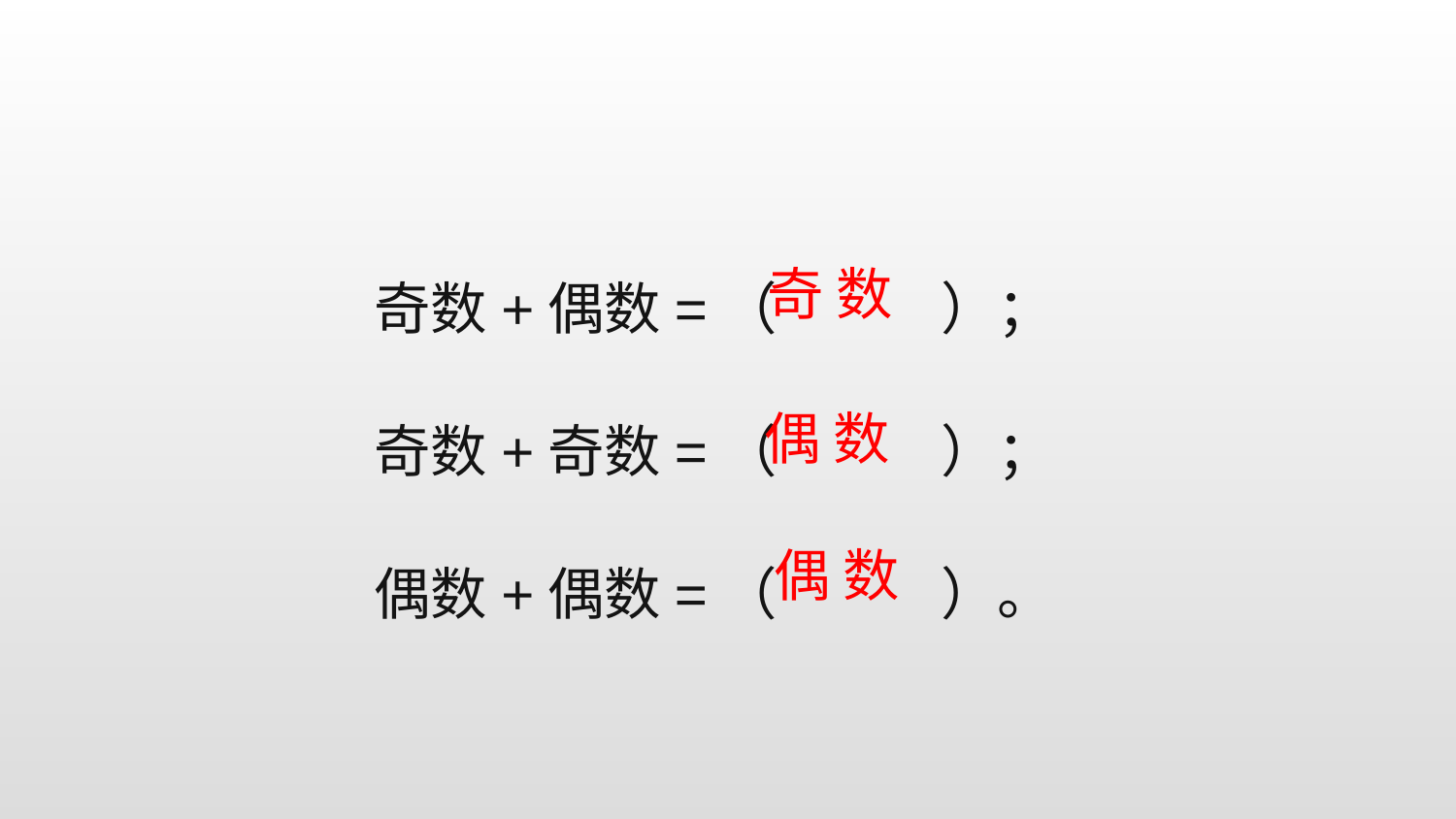

奇数+偶数=（             ）；
奇数+奇数=（             ）；
偶数+偶数=（             ）。
奇 数
偶 数
偶 数